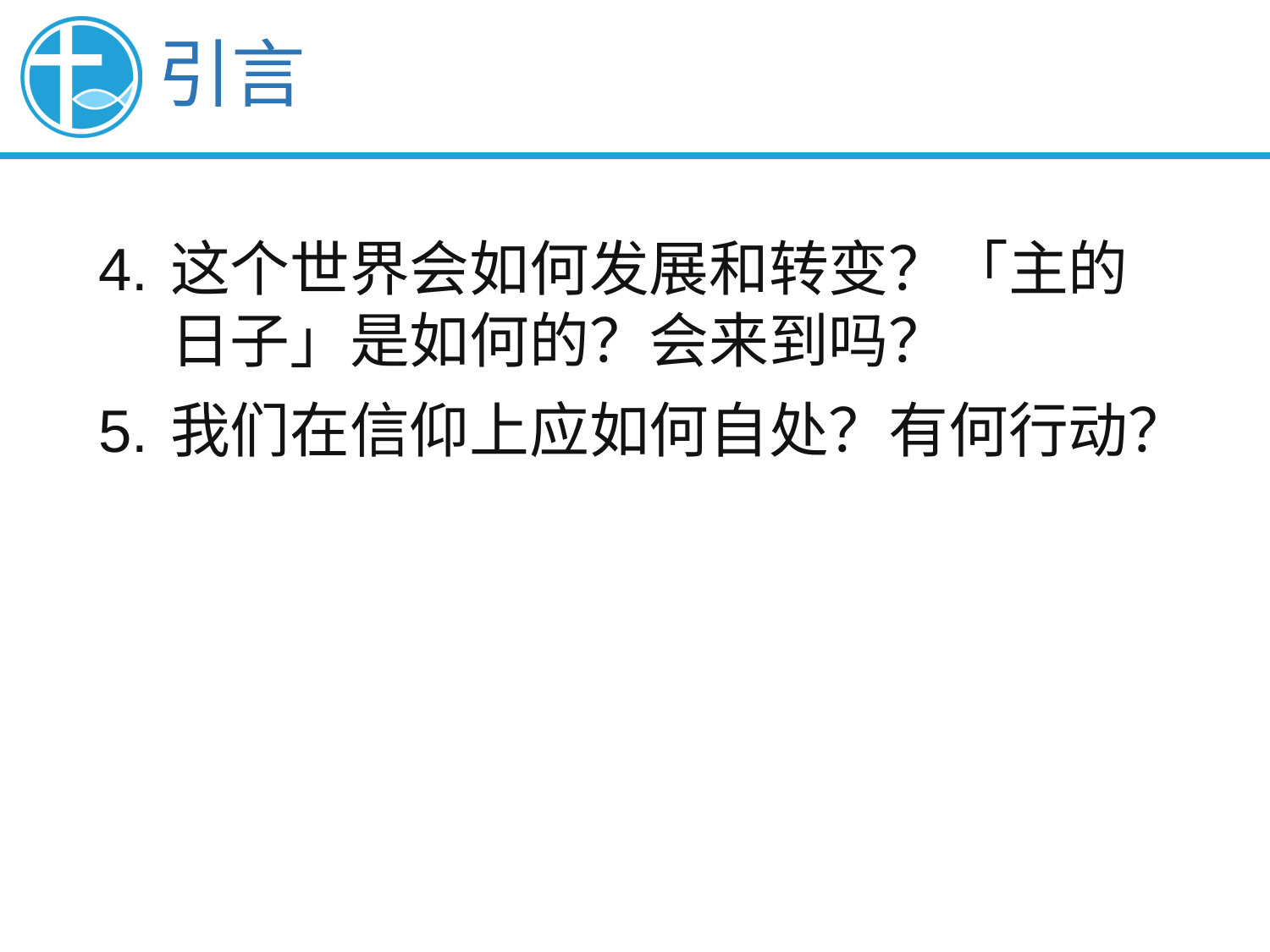

引言
这个世界会如何发展和转变？「主的日子」是如何的？会来到吗？
我们在信仰上应如何自处？有何行动？